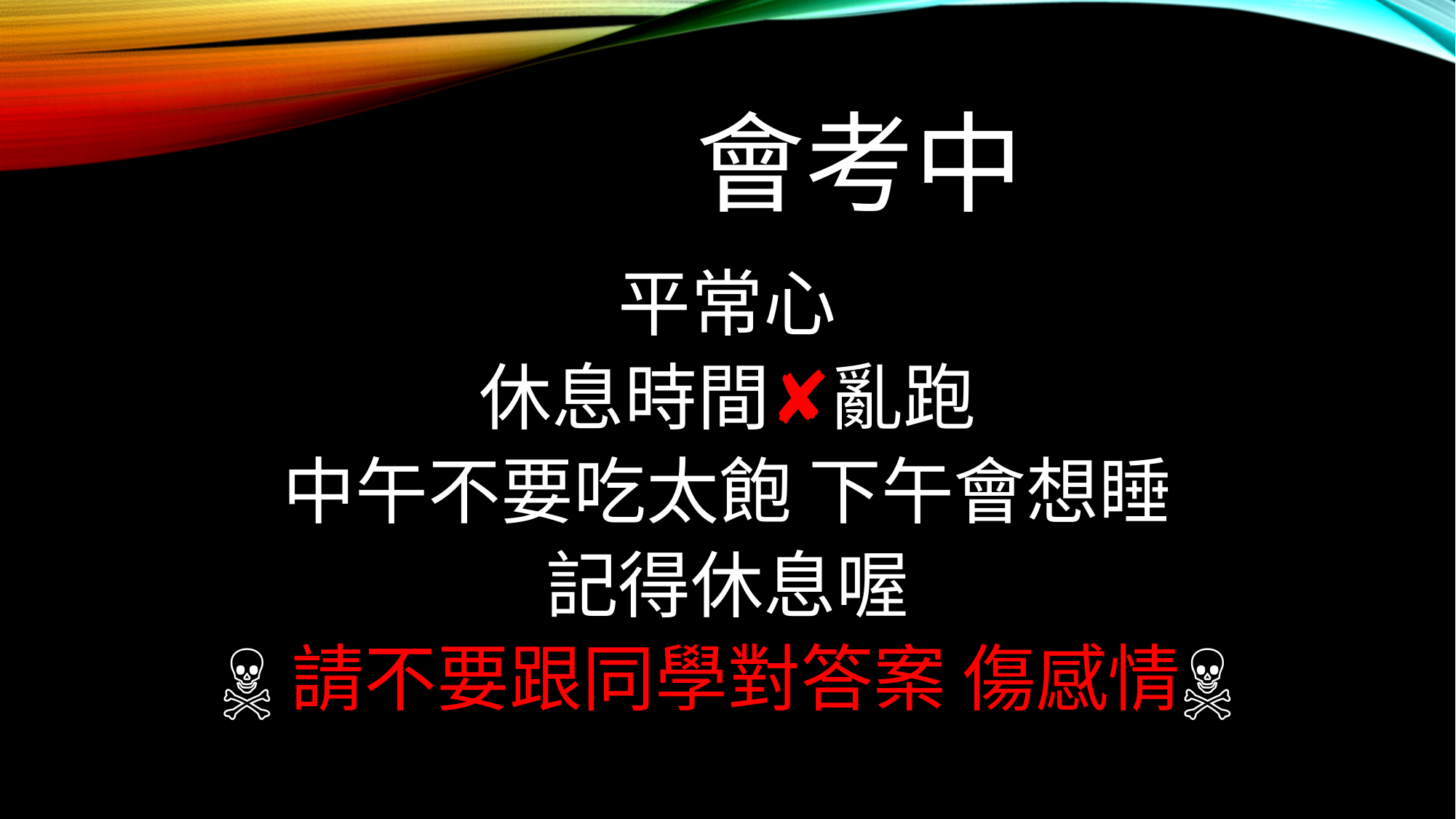

# 會考中
平常心
休息時間✘亂跑
中午不要吃太飽 下午會想睡
記得休息喔
☠請不要跟同學對答案 傷感情☠